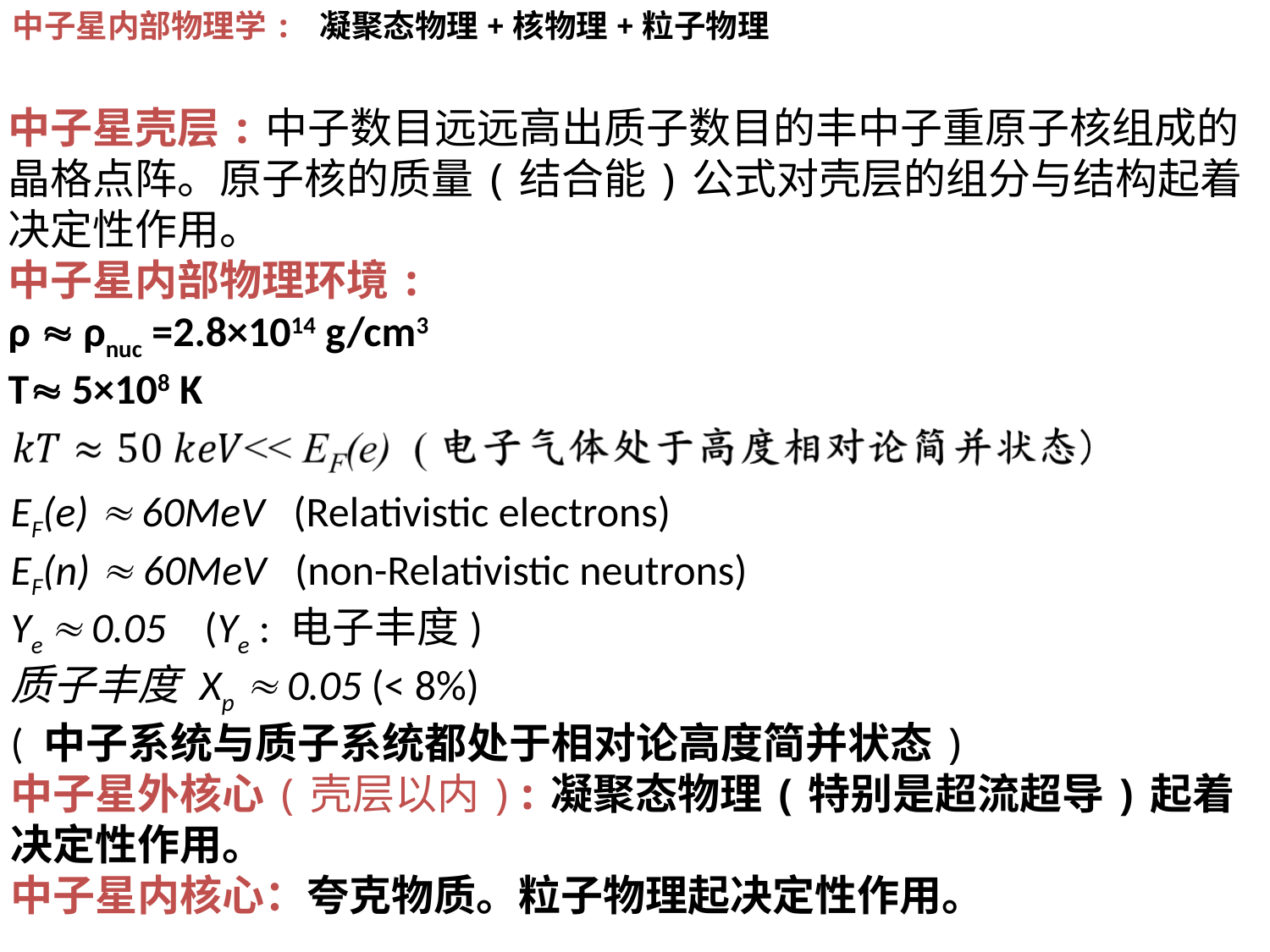

中子星内部物理学: 凝聚态物理+核物理+粒子物理
中子星壳层:中子数目远远高出质子数目的丰中子重原子核组成的晶格点阵。原子核的质量(结合能)公式对壳层的组分与结构起着决定性作用。
中子星内部物理环境:
ρ ≈ ρnuc =2.8×1014 g/cm3
T≈ 5×108 K

EF(e) ≈ 60MeV   (Relativistic electrons)
EF(n) ≈ 60MeV   (non-Relativistic neutrons)
Ye ≈ 0.05    (Ye : 电子丰度)
质子丰度 Xp ≈ 0.05 (< 8%)
( 中子系统与质子系统都处于相对论高度简并状态)
中子星外核心(壳层以内):凝聚态物理(特别是超流超导)起着决定性作用。
中子星内核心：夸克物质。粒子物理起决定性作用。